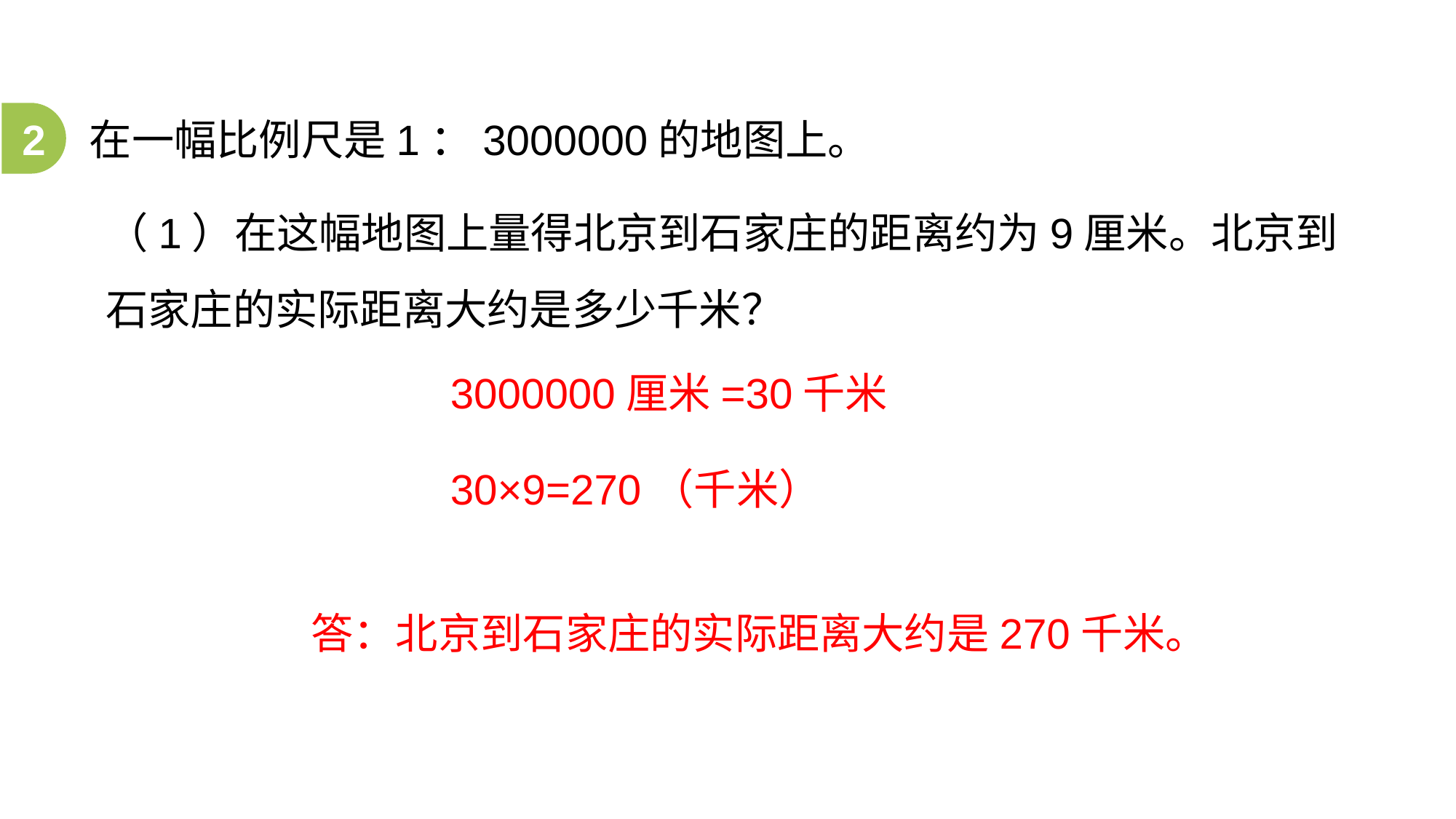

2
在一幅比例尺是1：3000000的地图上。
（1）在这幅地图上量得北京到石家庄的距离约为9厘米。北京到石家庄的实际距离大约是多少千米？
3000000厘米=30千米
30×9=270（千米）
答：北京到石家庄的实际距离大约是270千米。